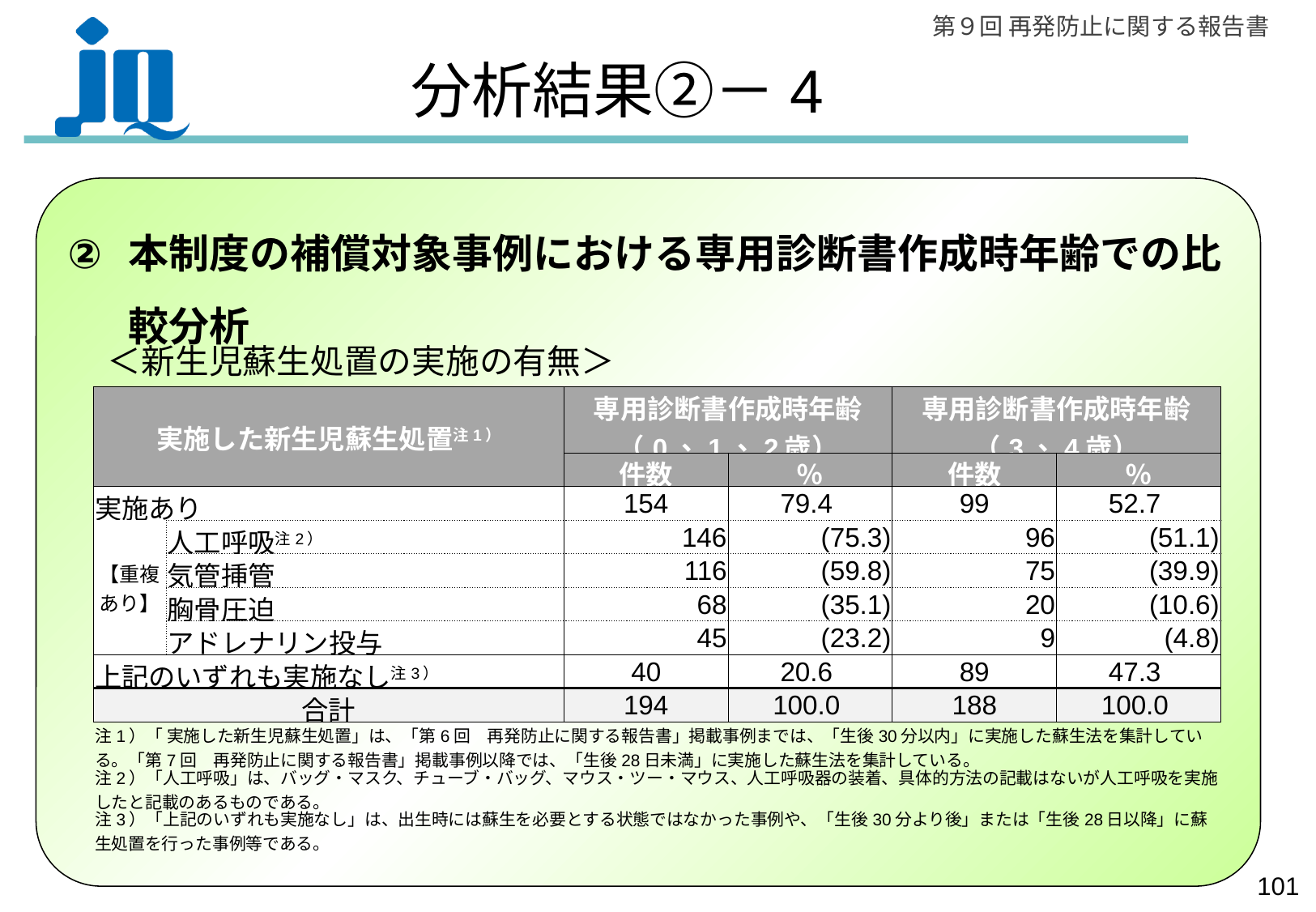

# 分析結果②－4
本制度の補償対象事例における専用診断書作成時年齢での比較分析
＜新生児蘇生処置の実施の有無＞
| 実施した新生児蘇生処置注1） |  | 専用診断書作成時年齢 （0、1、2歳） |  | 専用診断書作成時年齢 （3、4歳） |  |
| --- | --- | --- | --- | --- | --- |
|  |  | 件数 | ％ | 件数 | ％ |
| 実施あり |  | 154 | 79.4 | 99 | 52.7 |
| 【重複あり】 | 人工呼吸注2） | 146 | (75.3) | 96 | (51.1) |
|  | 気管挿管 | 116 | (59.8) | 75 | (39.9) |
|  | 胸骨圧迫 | 68 | (35.1) | 20 | (10.6) |
|  | アドレナリン投与 | 45 | (23.2) | 9 | (4.8) |
| 上記のいずれも実施なし注3） |  | 40 | 20.6 | 89 | 47.3 |
| 合計 |  | 194 | 100.0 | 188 | 100.0 |
| 注1）「 実施した新生児蘇生処置」は、「第6回　再発防止に関する報告書」掲載事例までは、「生後30分以内」に実施した蘇生法を集計している。「第7回　再発防止に関する報告書」掲載事例以降では、「生後28日未満」に実施した蘇生法を集計している。 |  |  |  |  |  |
| 注2）「人工呼吸」は、バッグ・マスク、チューブ・バッグ、マウス・ツー・マウス、人工呼吸器の装着、具体的方法の記載はないが人工呼吸を実施したと記載のあるものである。 |  |  |  |  |  |
| 注3）「上記のいずれも実施なし」は、出生時には蘇生を必要とする状態ではなかった事例や、「生後30分より後」または「生後28日以降」に蘇生処置を行った事例等である。 |  |  |  |  |  |
101